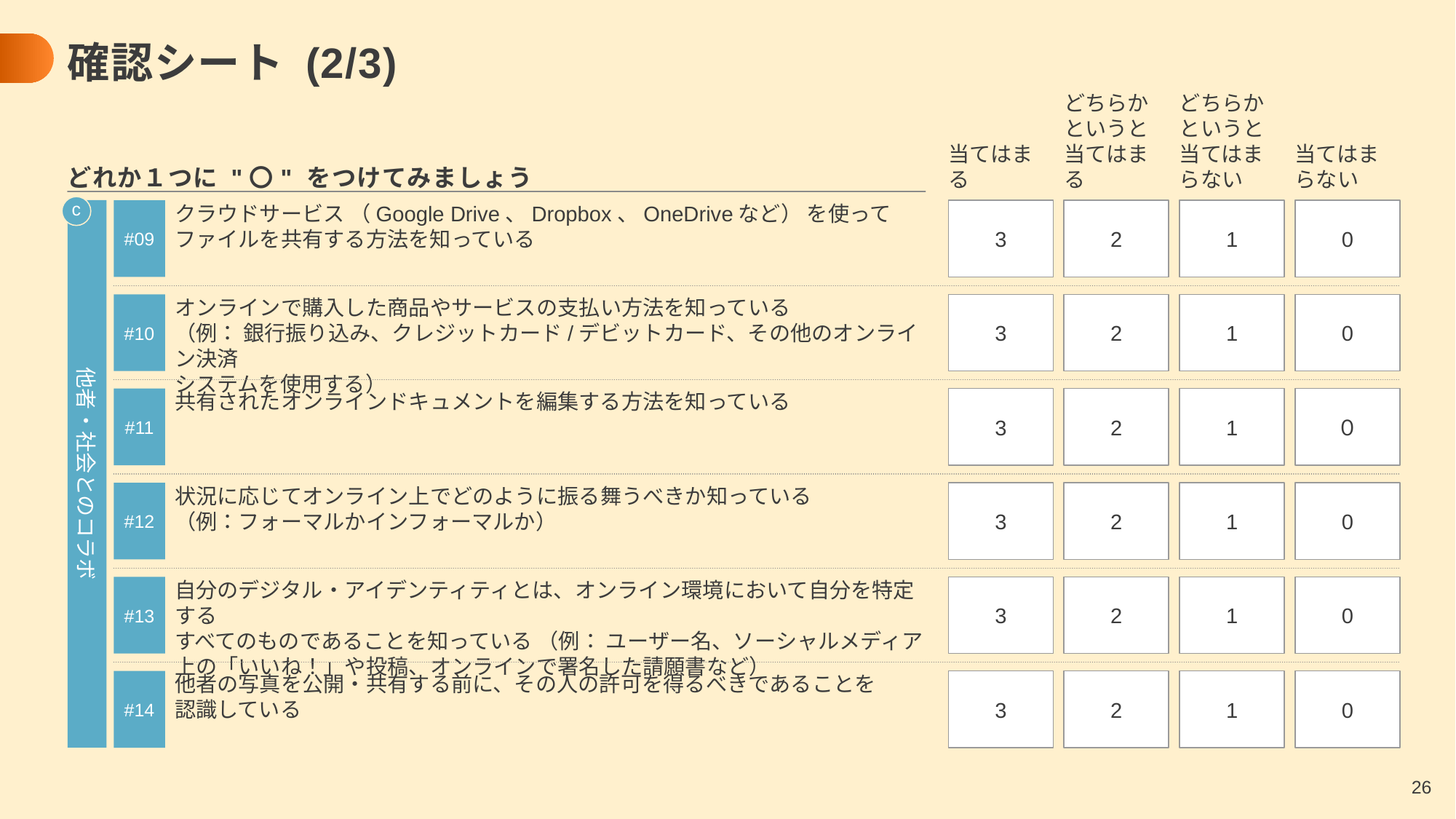

# 確認シート (2/3)
当てはまる
どちらかというと
当てはまる
どちらかというと
当てはまらない
当てはまらない
どれか１つに "〇" をつけてみましょう
c
#09
クラウドサービス （Google Drive、Dropbox、OneDriveなど） を使って
ファイルを共有する方法を知っている
他者・社会とのコラボ
3
2
1
0
#10
オンラインで購入した商品やサービスの支払い方法を知っている
（例： 銀行振り込み、クレジットカード/デビットカード、その他のオンライン決済
システムを使用する）
3
2
1
0
#11
共有されたオンラインドキュメントを編集する方法を知っている
3
2
1
０
#12
状況に応じてオンライン上でどのように振る舞うべきか知っている
（例：フォーマルかインフォーマルか）
3
2
1
0
#13
自分のデジタル・アイデンティティとは、オンライン環境において自分を特定する
すべてのものであることを知っている （例： ユーザー名、ソーシャルメディア上の「いいね！」や投稿、オンラインで署名した請願書など）
3
2
1
0
#14
他者の写真を公開・共有する前に、その人の許可を得るべきであることを
認識している
3
2
1
0